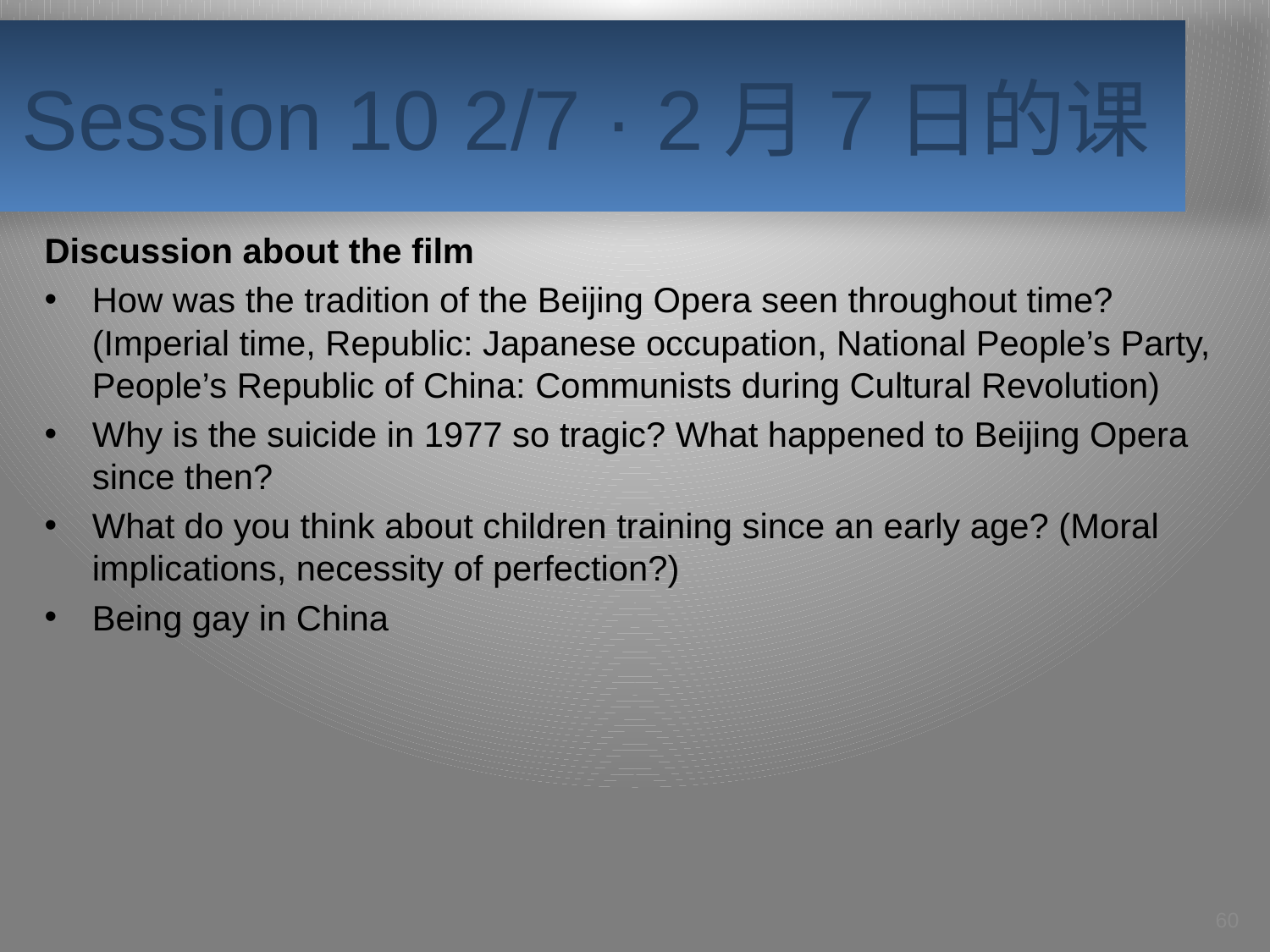

# Session 10 2/7 · 2月7日的课
Discussion about the film
How was the tradition of the Beijing Opera seen throughout time? (Imperial time, Republic: Japanese occupation, National People’s Party, People’s Republic of China: Communists during Cultural Revolution)
Why is the suicide in 1977 so tragic? What happened to Beijing Opera since then?
What do you think about children training since an early age? (Moral implications, necessity of perfection?)
Being gay in China
60